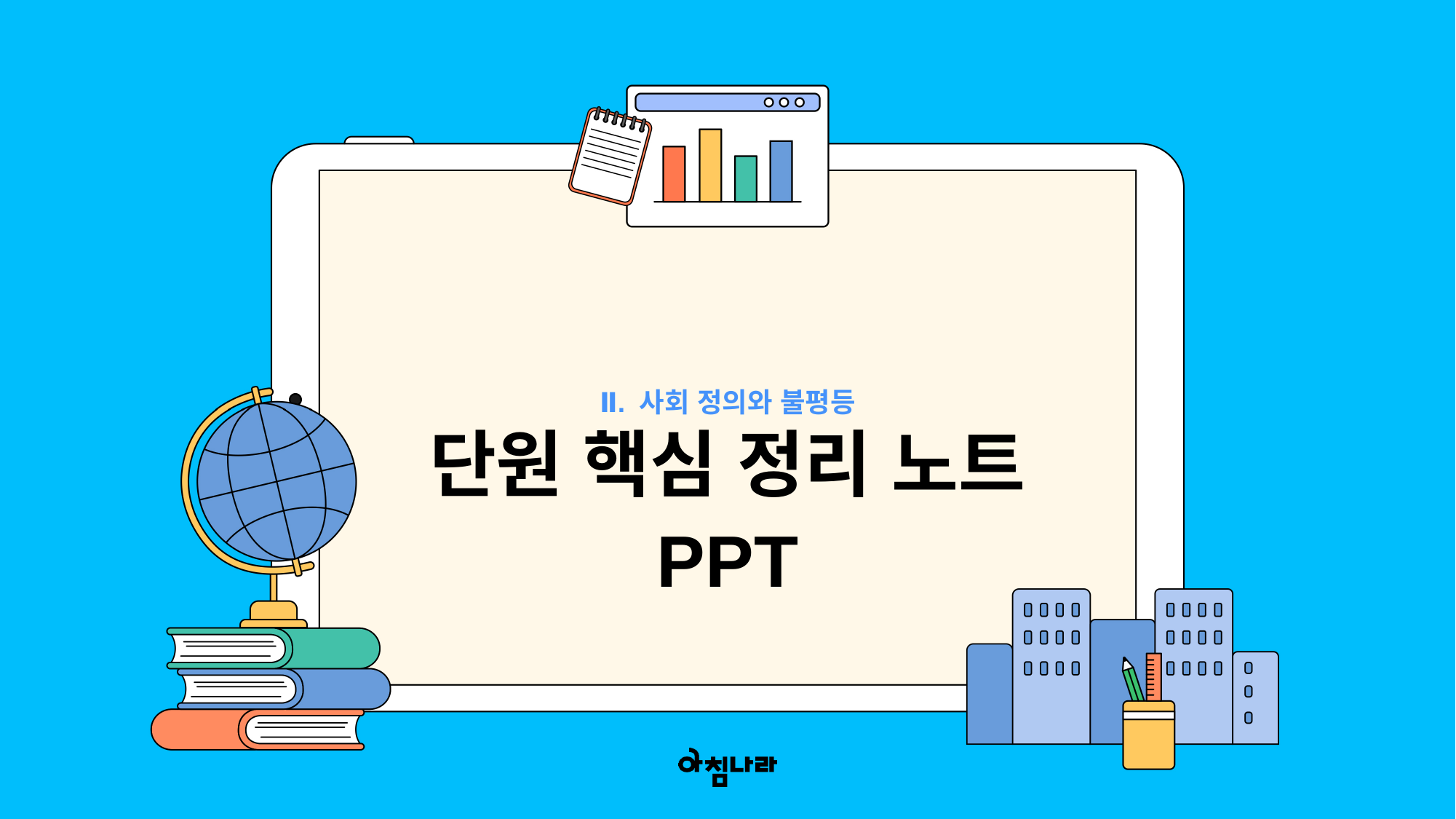

Ⅱ. 사회 정의와 불평등
단원 핵심 정리 노트
PPT